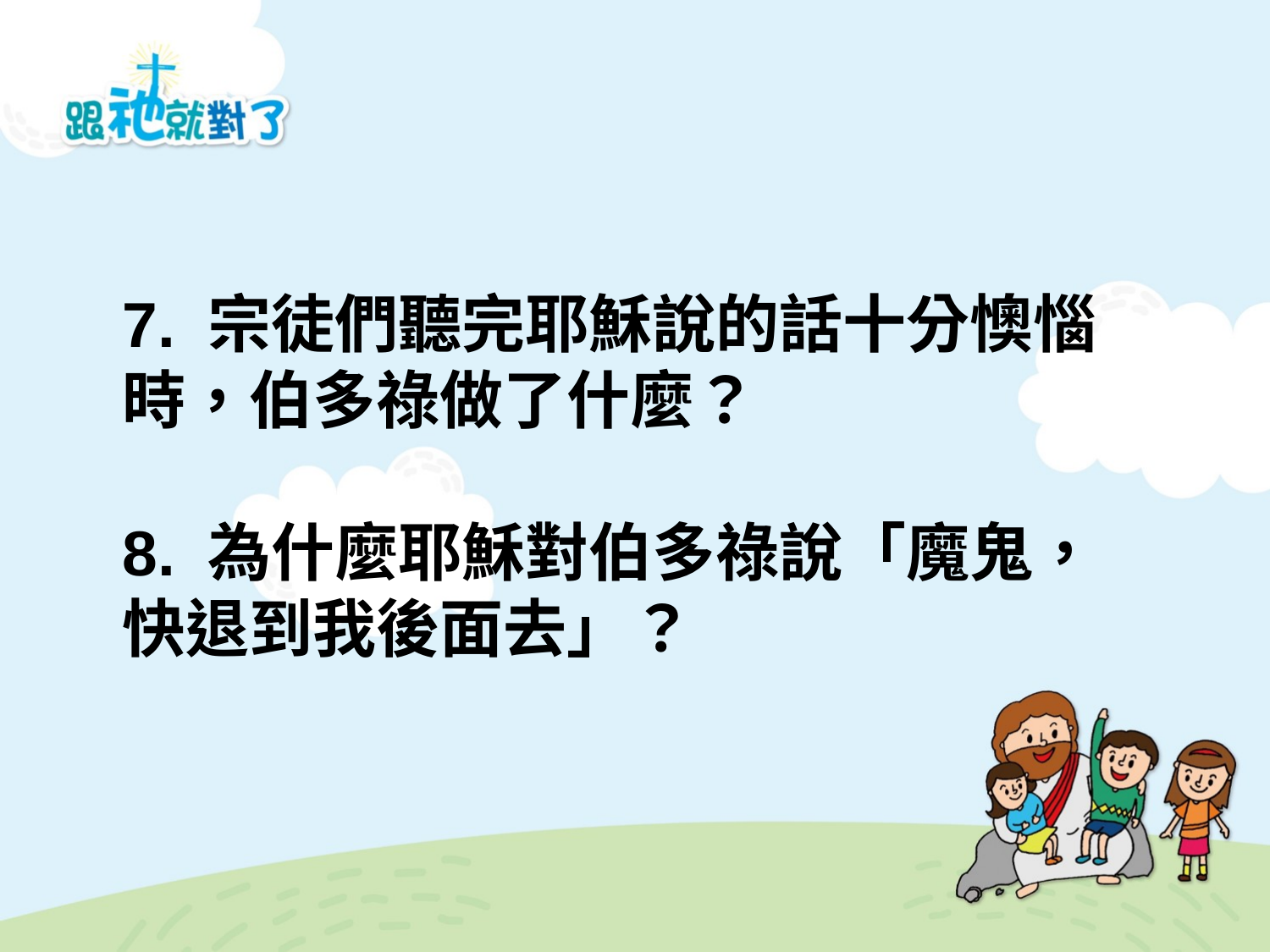

7. 宗徒們聽完耶穌說的話十分懊惱時，伯多祿做了什麼？

8. 為什麼耶穌對伯多祿說「魔鬼，快退到我後面去」？